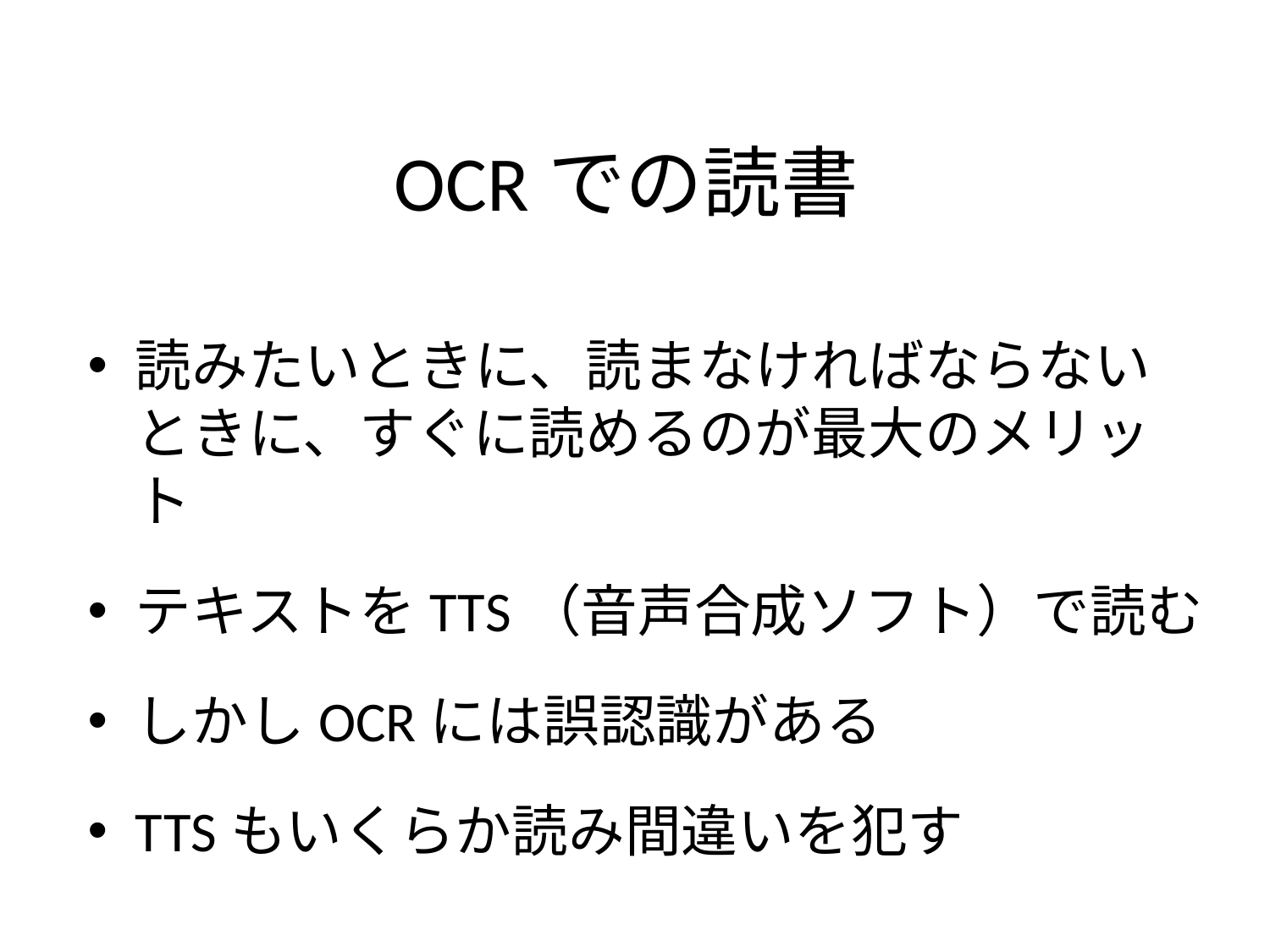

# OCRでの読書
読みたいときに、読まなければならないときに、すぐに読めるのが最大のメリット
テキストをTTS（音声合成ソフト）で読む
しかしOCRには誤認識がある
TTSもいくらか読み間違いを犯す